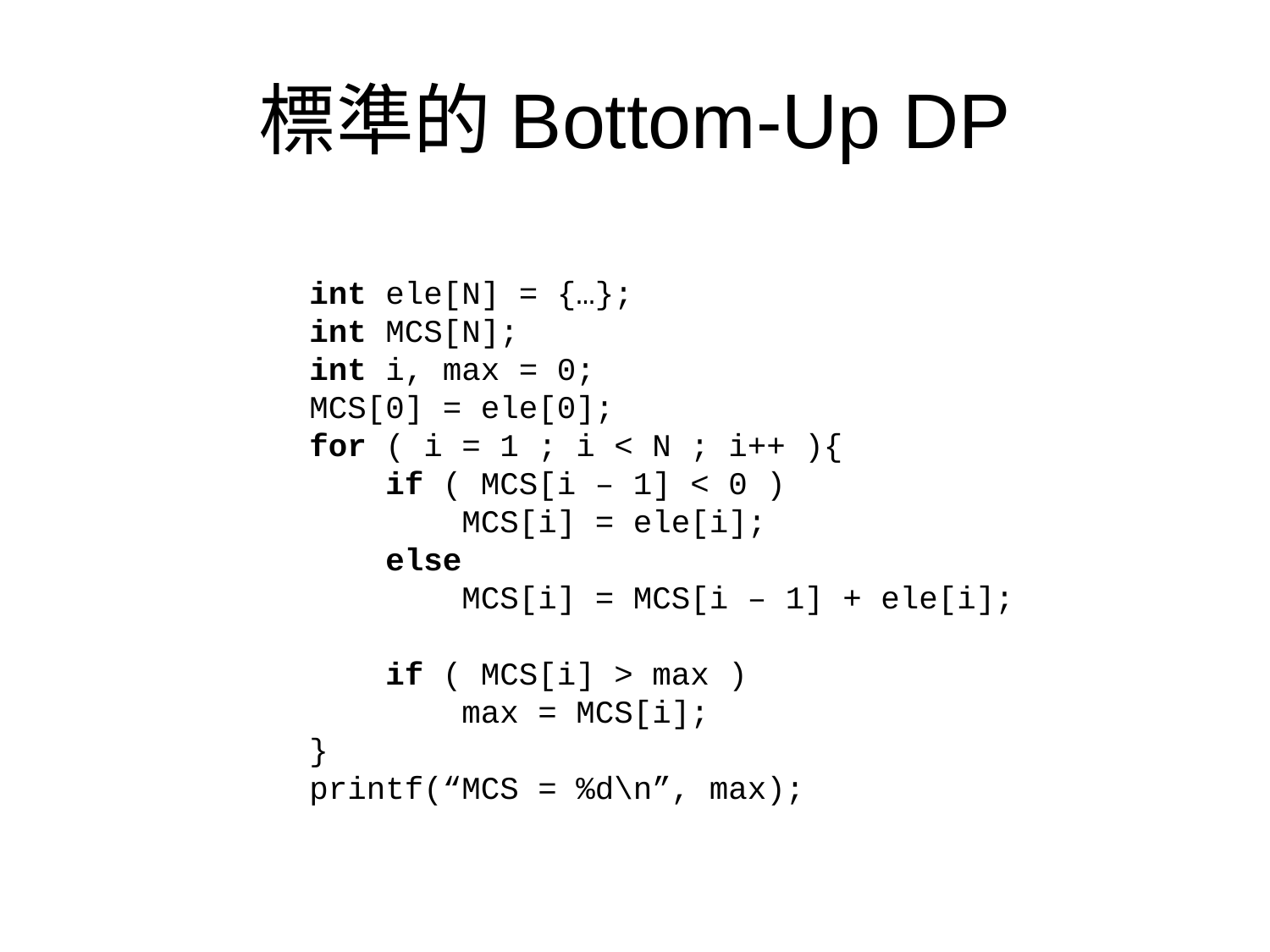

# 標準的Bottom-Up DP
int ele[N] = {…};
int MCS[N];
int i, max = 0;
MCS[0] = ele[0];
for ( i = 1 ; i < N ; i++ ){
    if ( MCS[i – 1] < 0 )
        MCS[i] = ele[i];
    else
        MCS[i] = MCS[i – 1] + ele[i];

    if ( MCS[i] > max )
        max = MCS[i];
}
printf(“MCS = %d\n”, max);